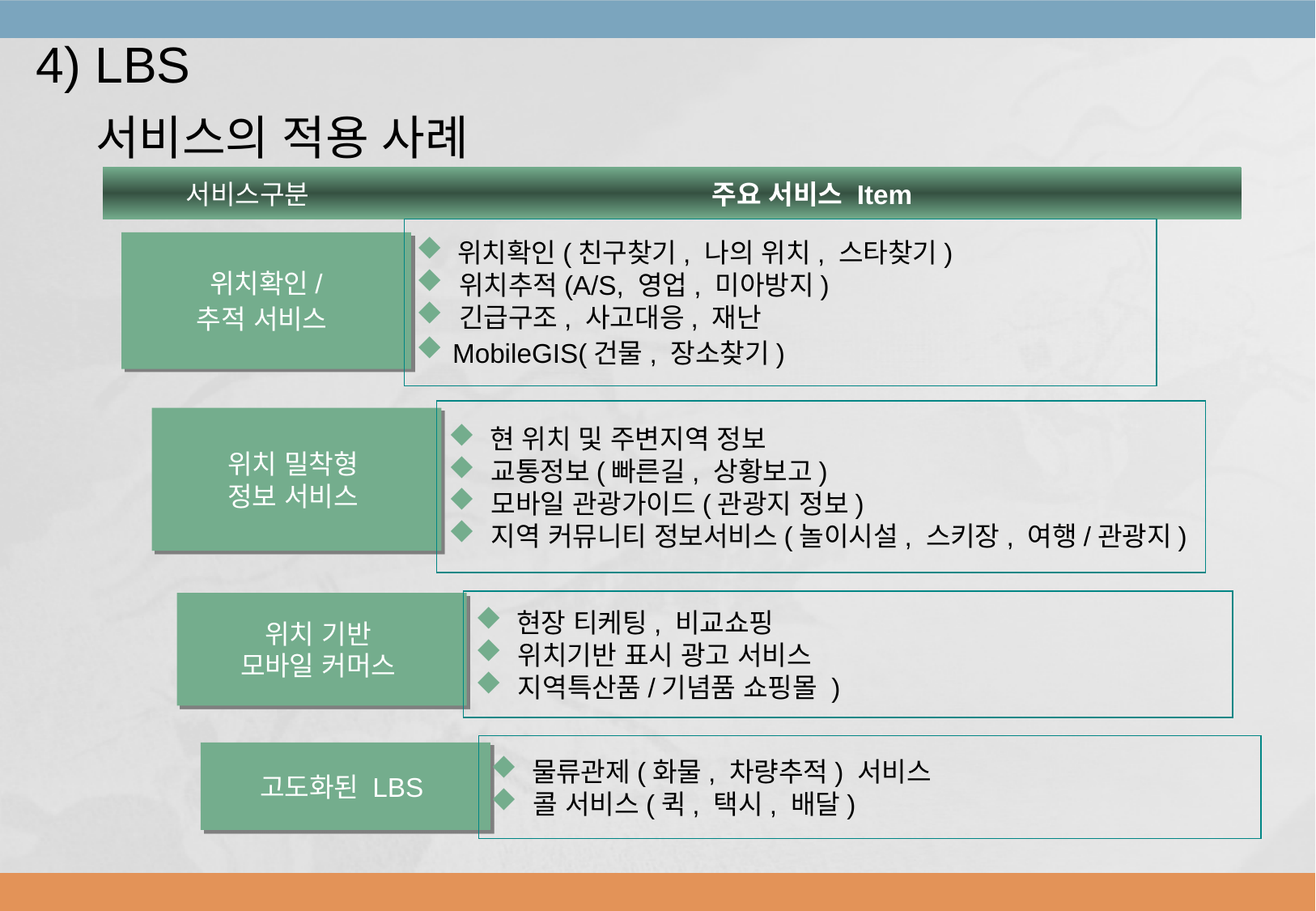

4) LBS
서비스의 적용 사례
서비스구분
주요 서비스 Item
 위치확인(친구찾기, 나의 위치, 스타찾기)
 위치추적(A/S, 영업, 미아방지)
 긴급구조, 사고대응, 재난
 MobileGIS(건물, 장소찾기)
위치확인/
추적 서비스
 현 위치 및 주변지역 정보
 교통정보(빠른길, 상황보고)
 모바일 관광가이드(관광지 정보)
 지역 커뮤니티 정보서비스(놀이시설, 스키장, 여행/관광지)
위치 밀착형
정보 서비스
 현장 티케팅, 비교쇼핑
 위치기반 표시 광고 서비스
 지역특산품/기념품 쇼핑몰 )
위치 기반
모바일 커머스
 물류관제(화물, 차량추적) 서비스
 콜 서비스(퀵, 택시, 배달)
고도화된 LBS